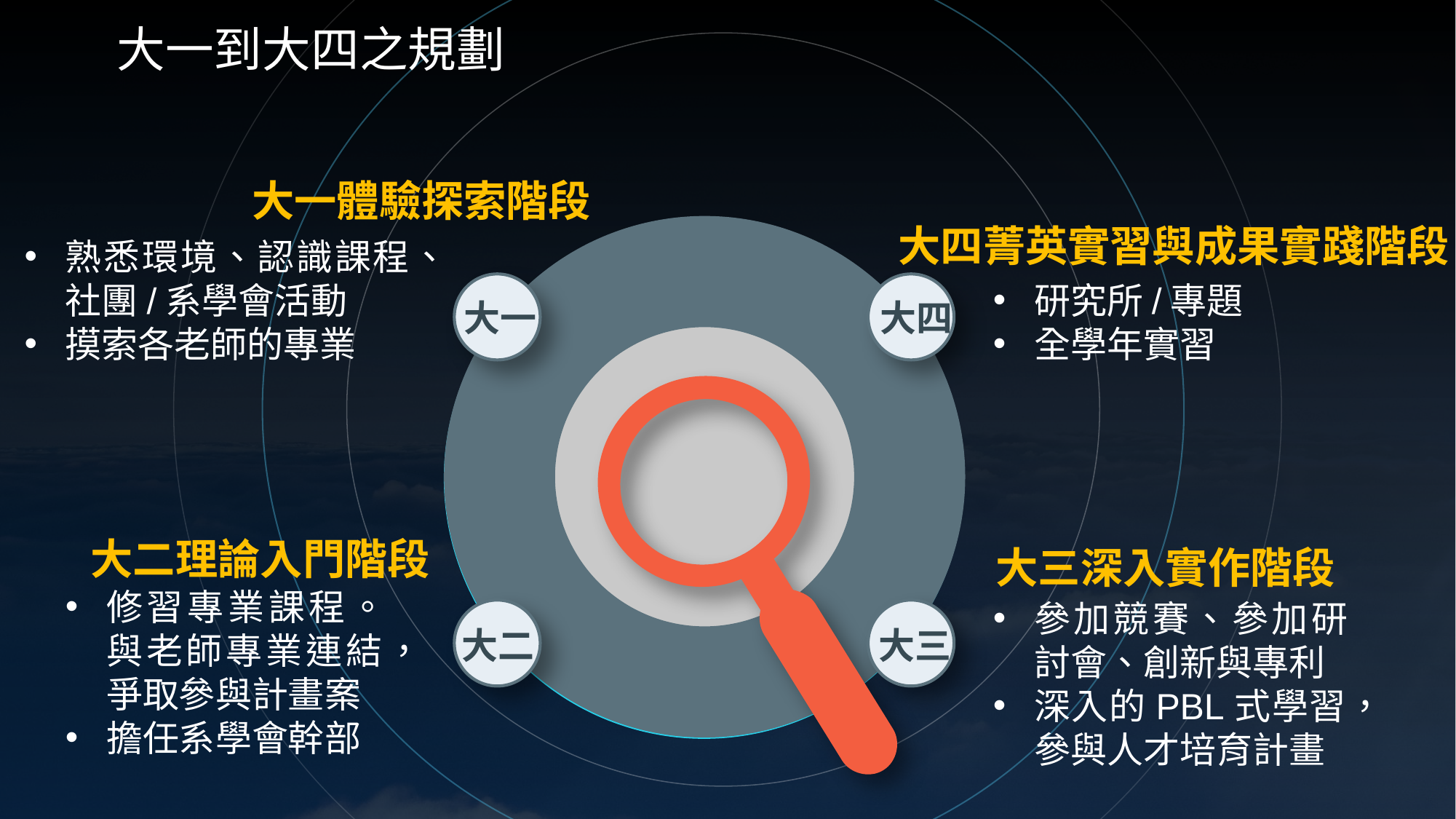

大一到大四之規劃

大一體驗探索階段
大四菁英實習與成果實踐階段

熟悉環境、認識課程、社團/系學會活動
摸索各老師的專業
研究所/專題
全學年實習

大一

大四

大二理論入門階段
大三深入實作階段
修習專業課程。與老師專業連結，爭取參與計畫案
擔任系學會幹部
參加競賽、參加研討會、創新與專利
深入的PBL式學習，參與人才培育計畫

大二

大三